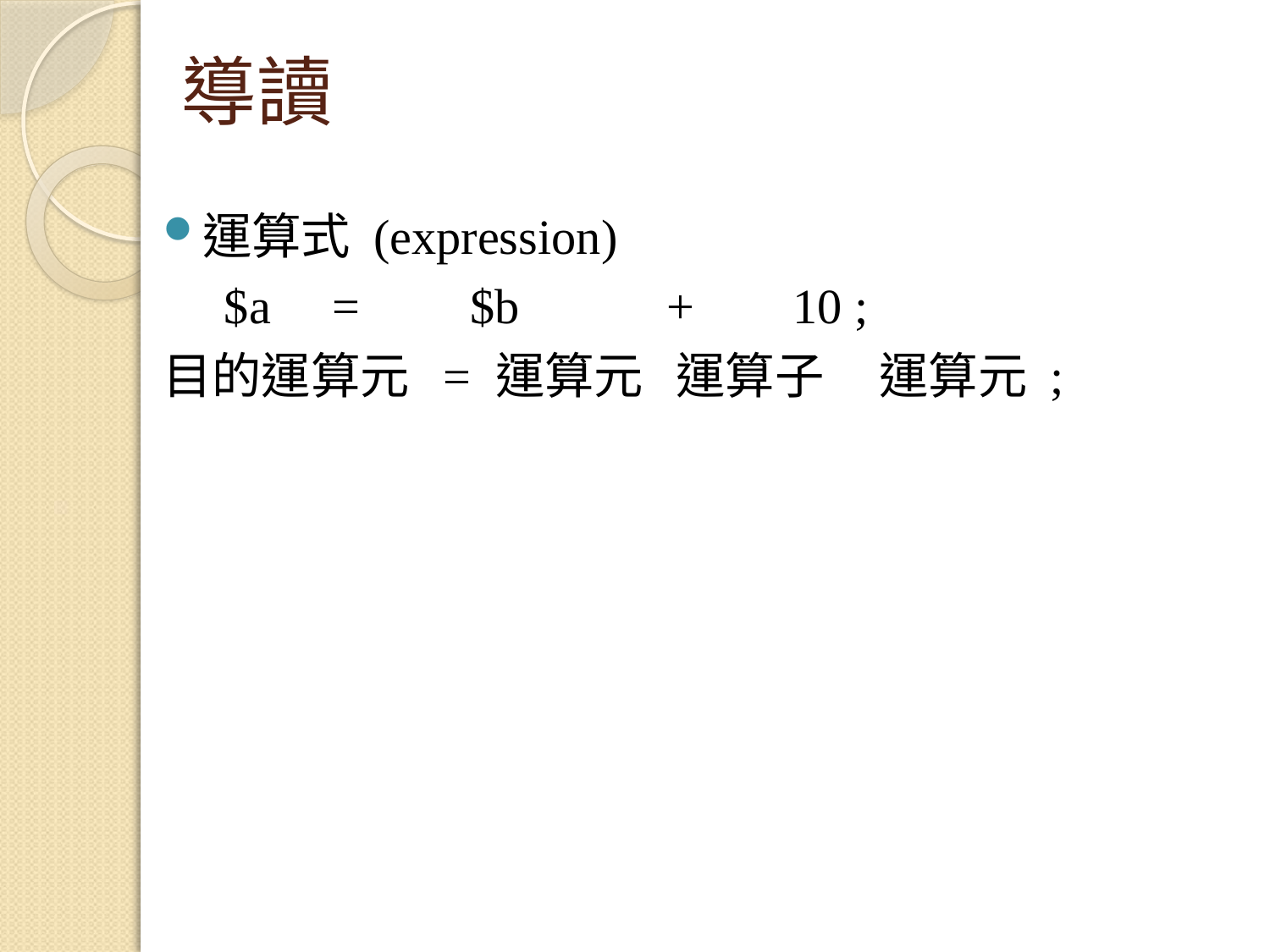

# 導讀
運算式 (expression)
     $a     =         $b            +        10 ;
目的運算元  = 運算元   運算子     運算元 ;